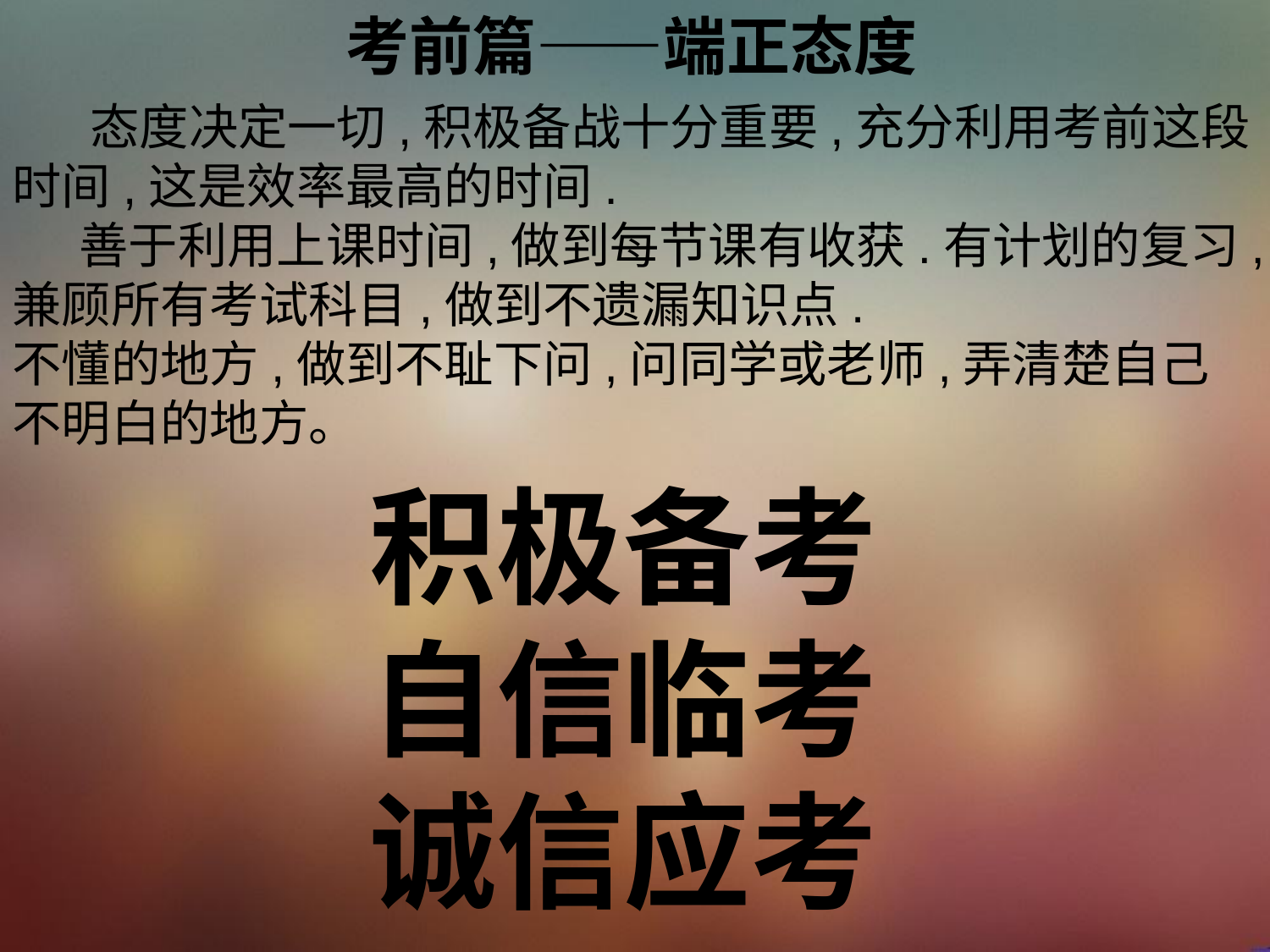

考前篇——端正态度
      态度决定一切,积极备战十分重要,充分利用考前这段时间,这是效率最高的时间.
     善于利用上课时间,做到每节课有收获.有计划的复习,兼顾所有考试科目,做到不遗漏知识点.
不懂的地方,做到不耻下问,问同学或老师,弄清楚自己不明白的地方。
积极备考
自信临考
诚信应考